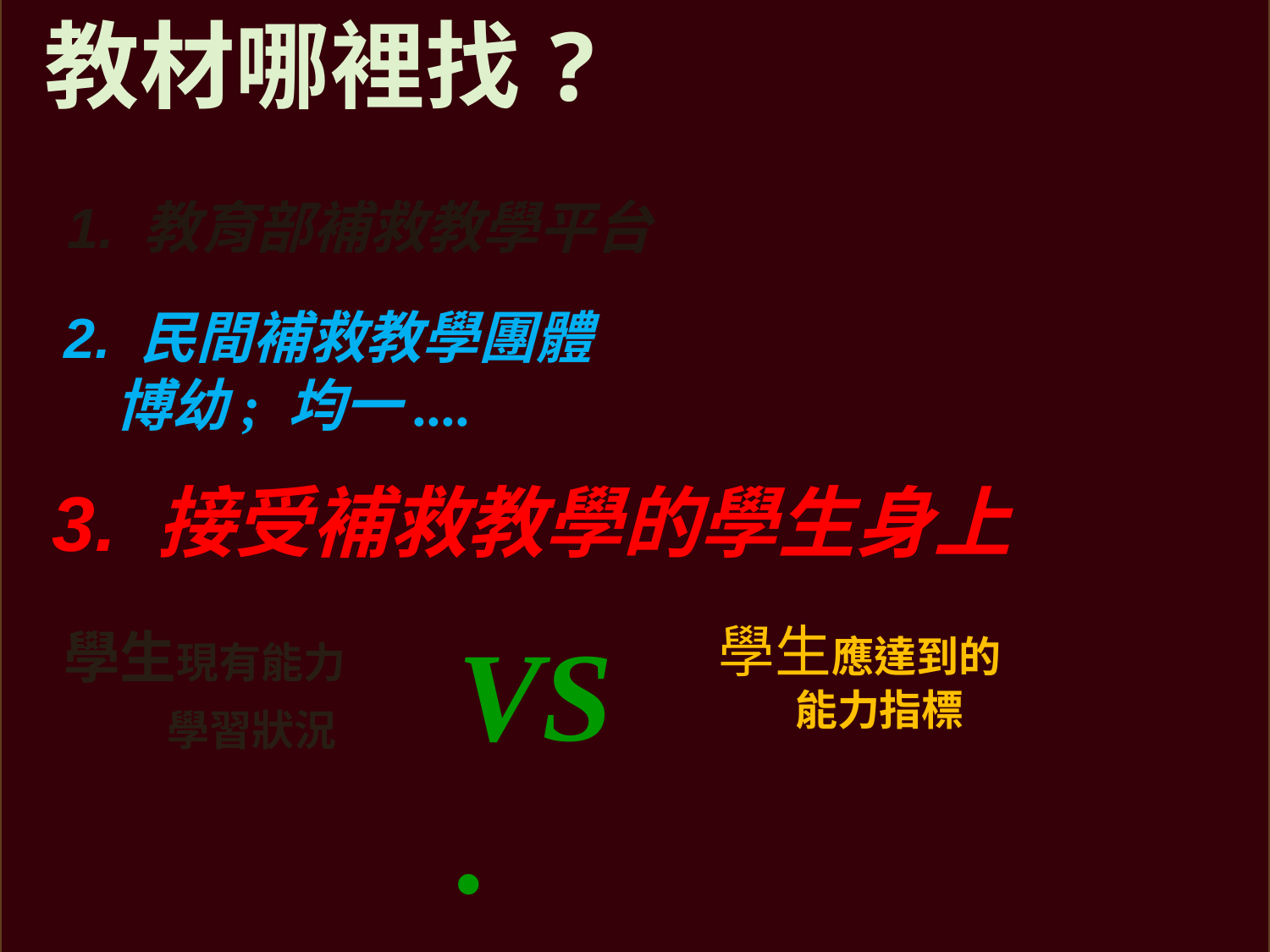

教材哪裡找?

1. 教育部補救教學平台
2. 民間補救教學團體
    博幼; 均一....
3. 接受補救教學的學生身上
VS.
學生應達到的
        能力指標
學生現有能力
        學習狀況